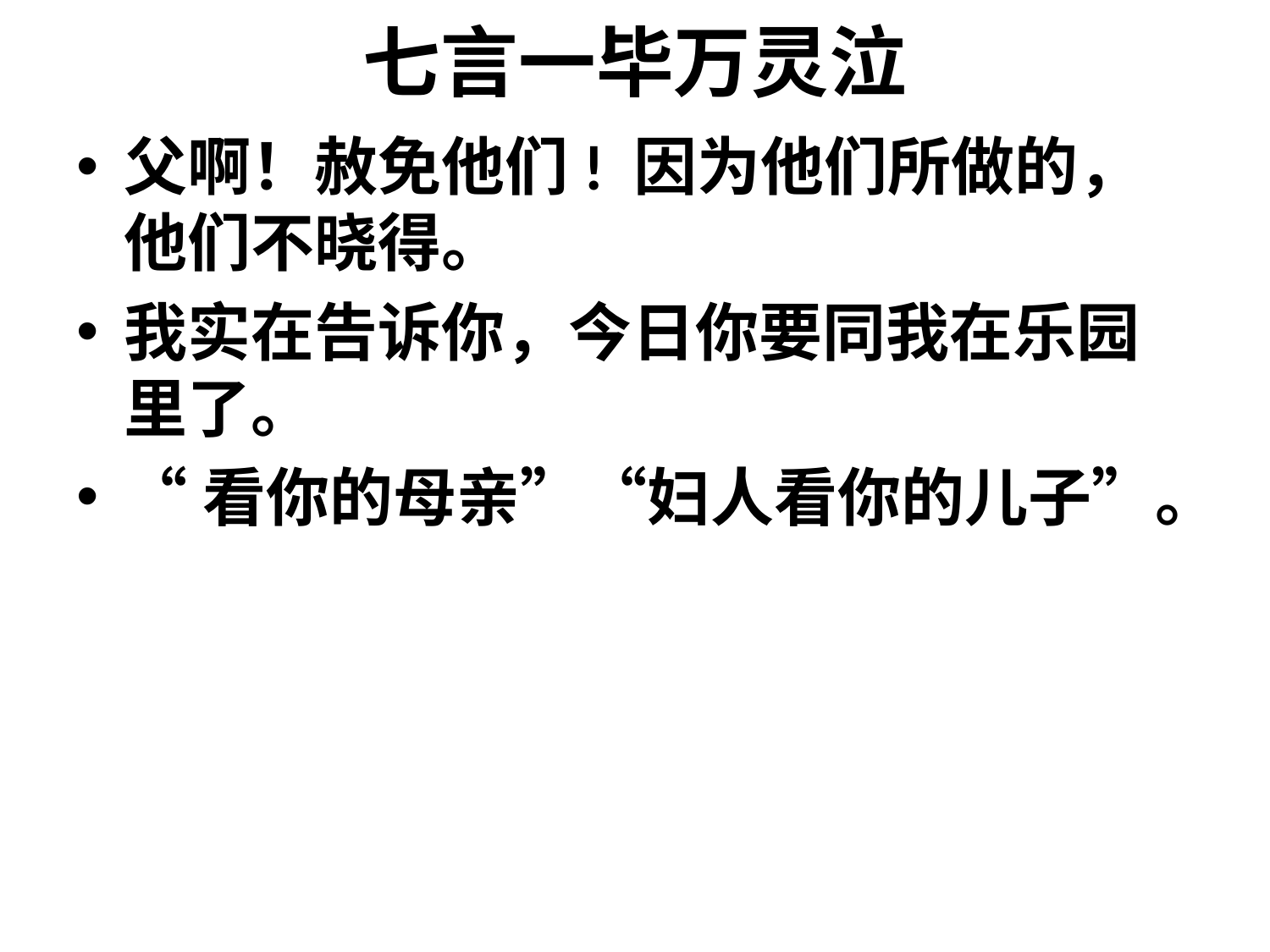

# 七言一毕万灵泣
父啊！赦免他们! 因为他们所做的，他们不晓得。
我实在告诉你，今日你要同我在乐园里了。
“看你的母亲”“妇人看你的儿子”。